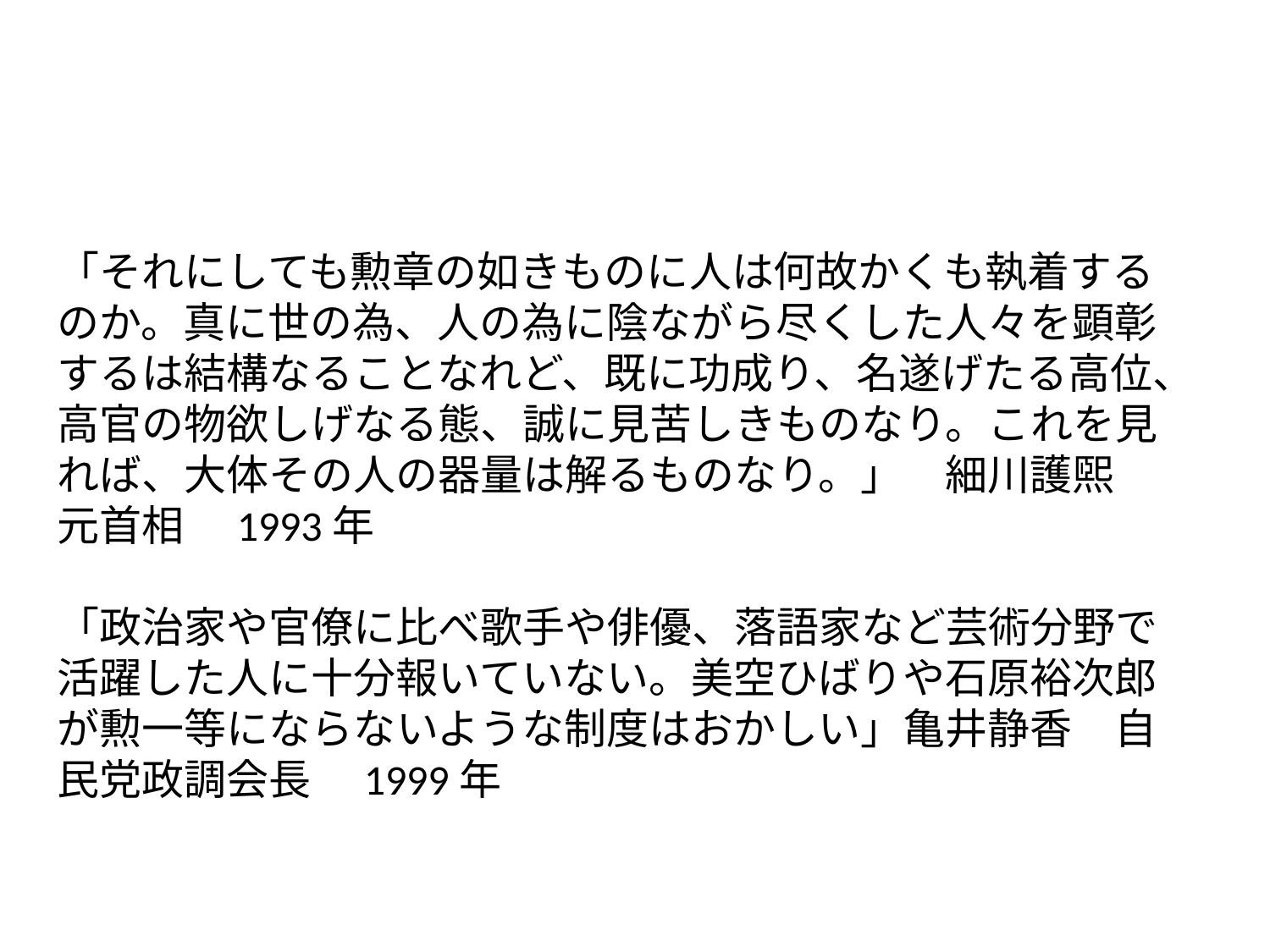

「それにしても勲章の如きものに人は何故かくも執着するのか。真に世の為、人の為に陰ながら尽くした人々を顕彰するは結構なることなれど、既に功成り、名遂げたる高位、高官の物欲しげなる態、誠に見苦しきものなり。これを見れば、大体その人の器量は解るものなり。」　細川護煕　元首相　1993年

「政治家や官僚に比べ歌手や俳優、落語家など芸術分野で活躍した人に十分報いていない。美空ひばりや石原裕次郎が勲一等にならないような制度はおかしい」亀井静香　自民党政調会長　1999年